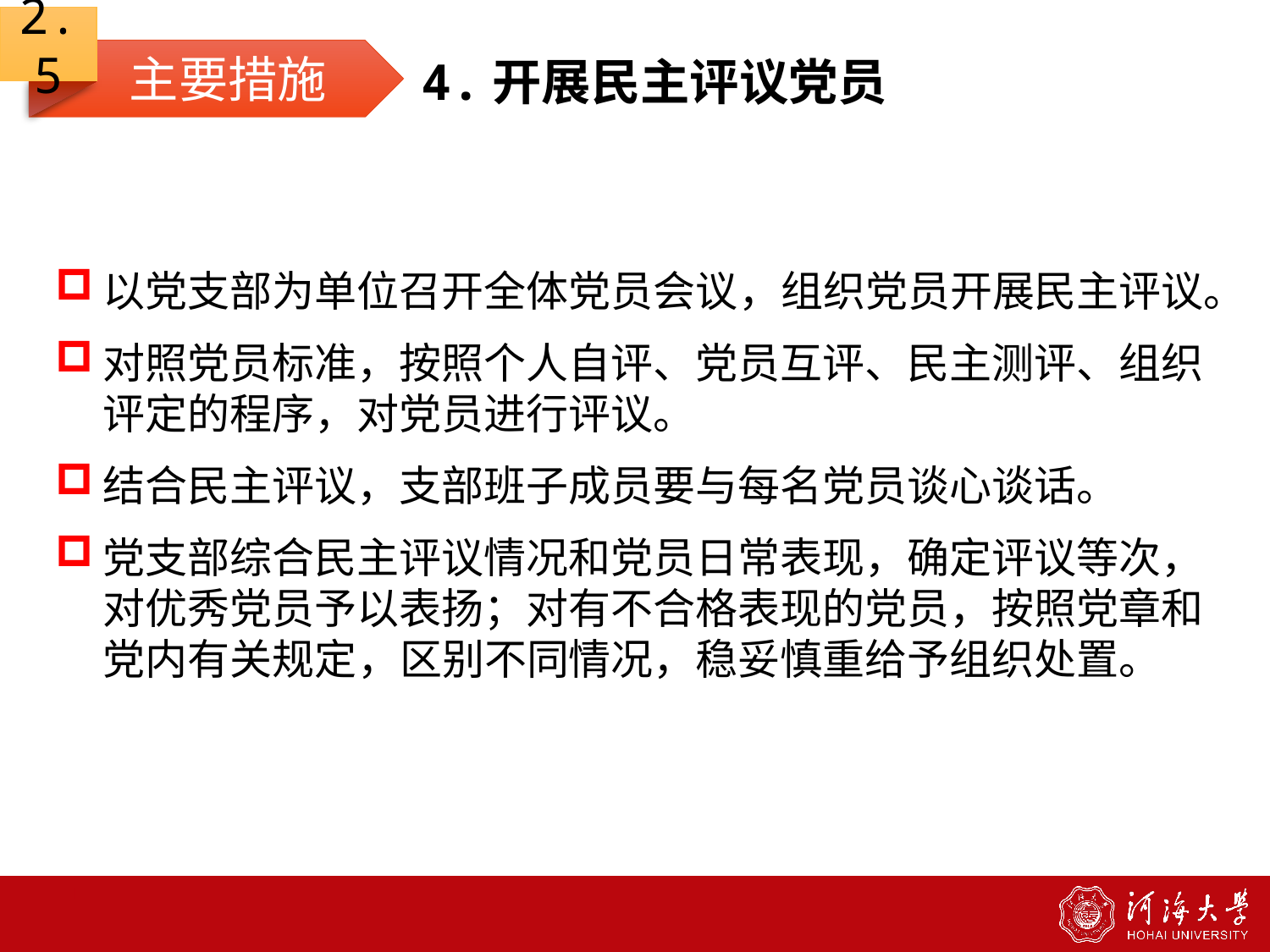

2.5

主要措施

4.开展民主评议党员
以党支部为单位召开全体党员会议，组织党员开展民主评议。
对照党员标准，按照个人自评、党员互评、民主测评、组织评定的程序，对党员进行评议。
结合民主评议，支部班子成员要与每名党员谈心谈话。
党支部综合民主评议情况和党员日常表现，确定评议等次，对优秀党员予以表扬；对有不合格表现的党员，按照党章和党内有关规定，区别不同情况，稳妥慎重给予组织处置。